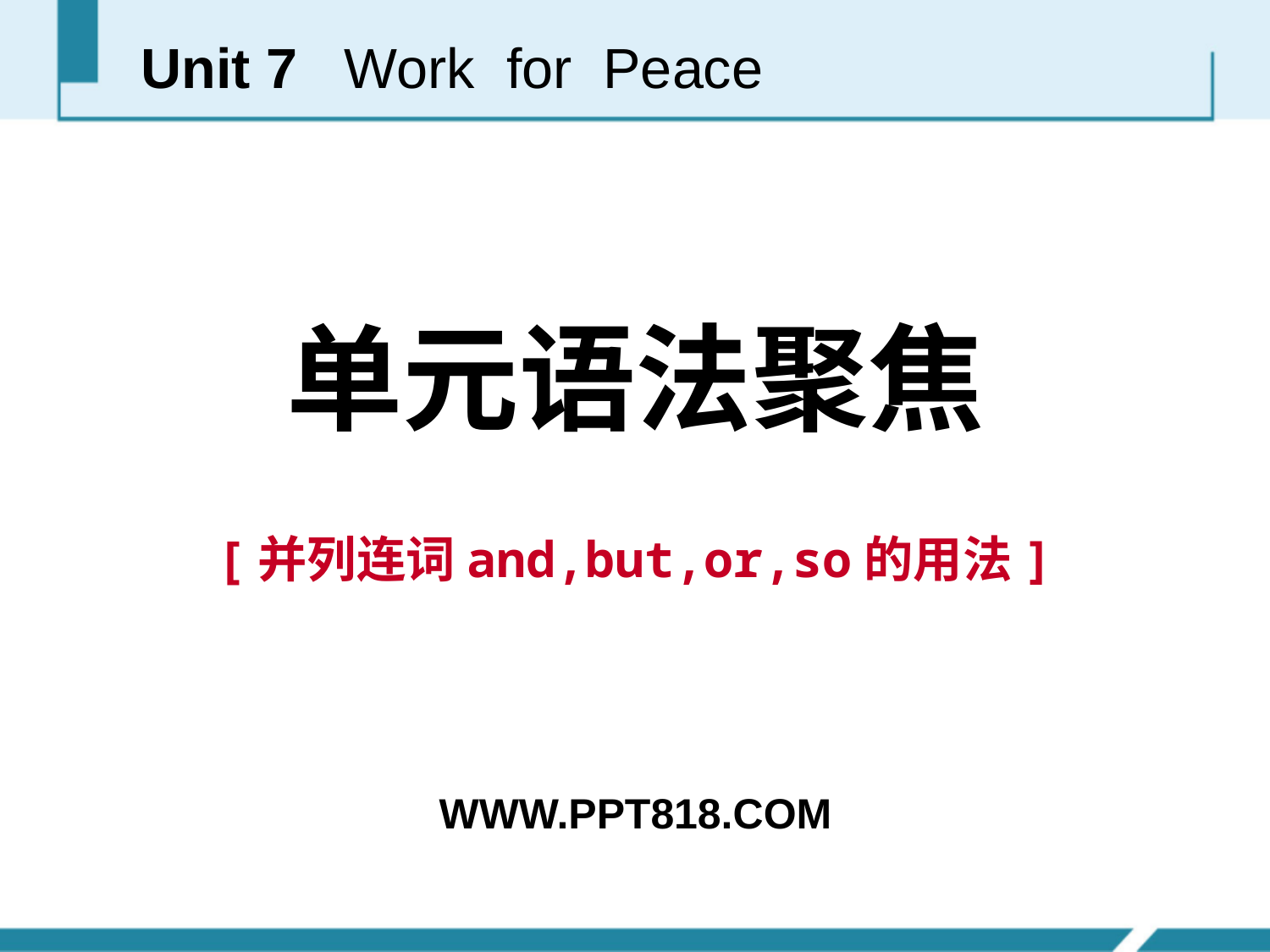

Unit 7   Work  for  Peace
单元语法聚焦
[并列连词and,but,or,so的用法]
WWW.PPT818.COM